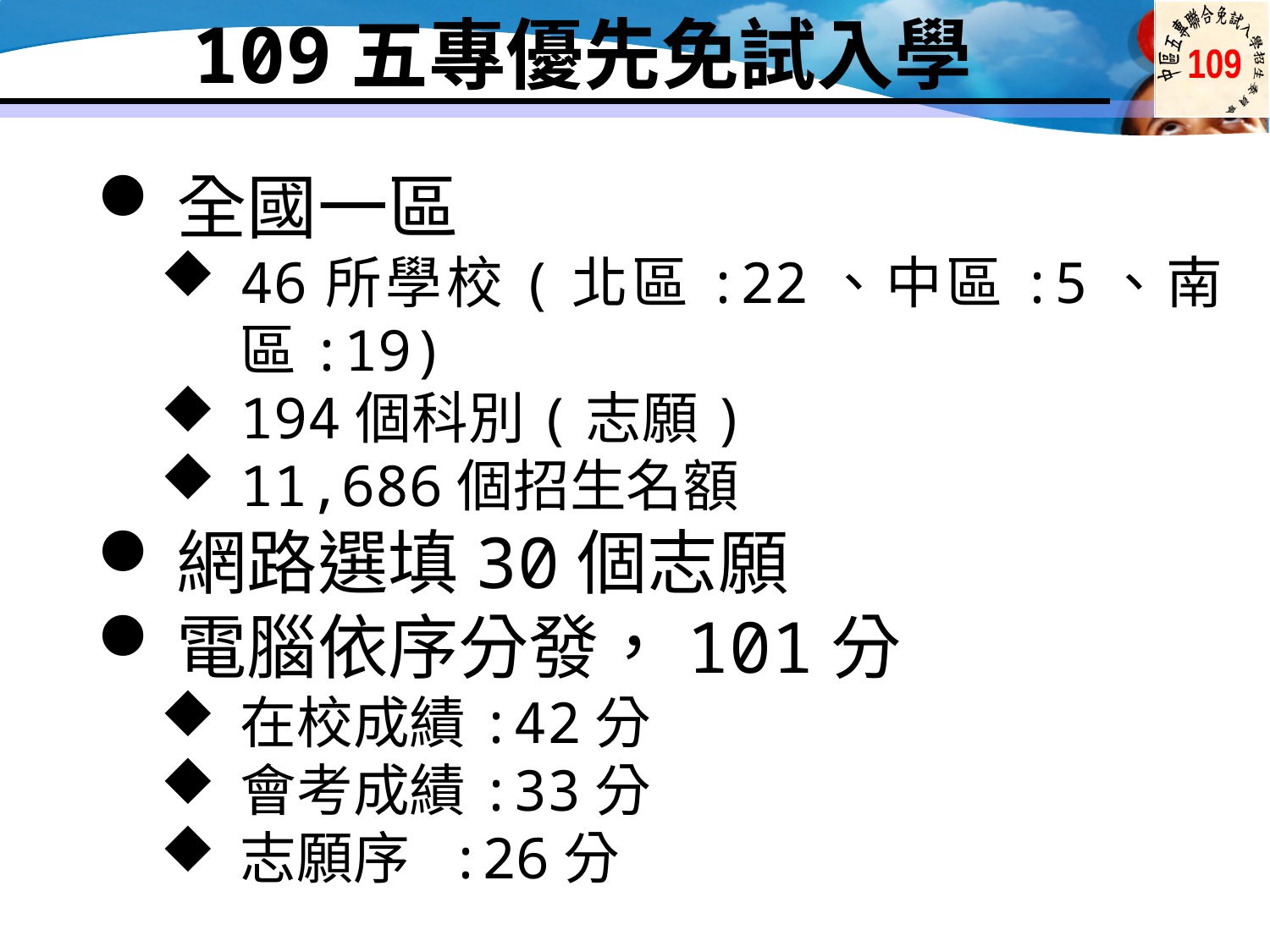

109五專優先免試入學
全國一區
46所學校(北區:22、中區:5、南區:19)
194個科別(志願)
11,686個招生名額
網路選填30個志願
電腦依序分發，101分
在校成績:42分
會考成績:33分
志願序  :26分